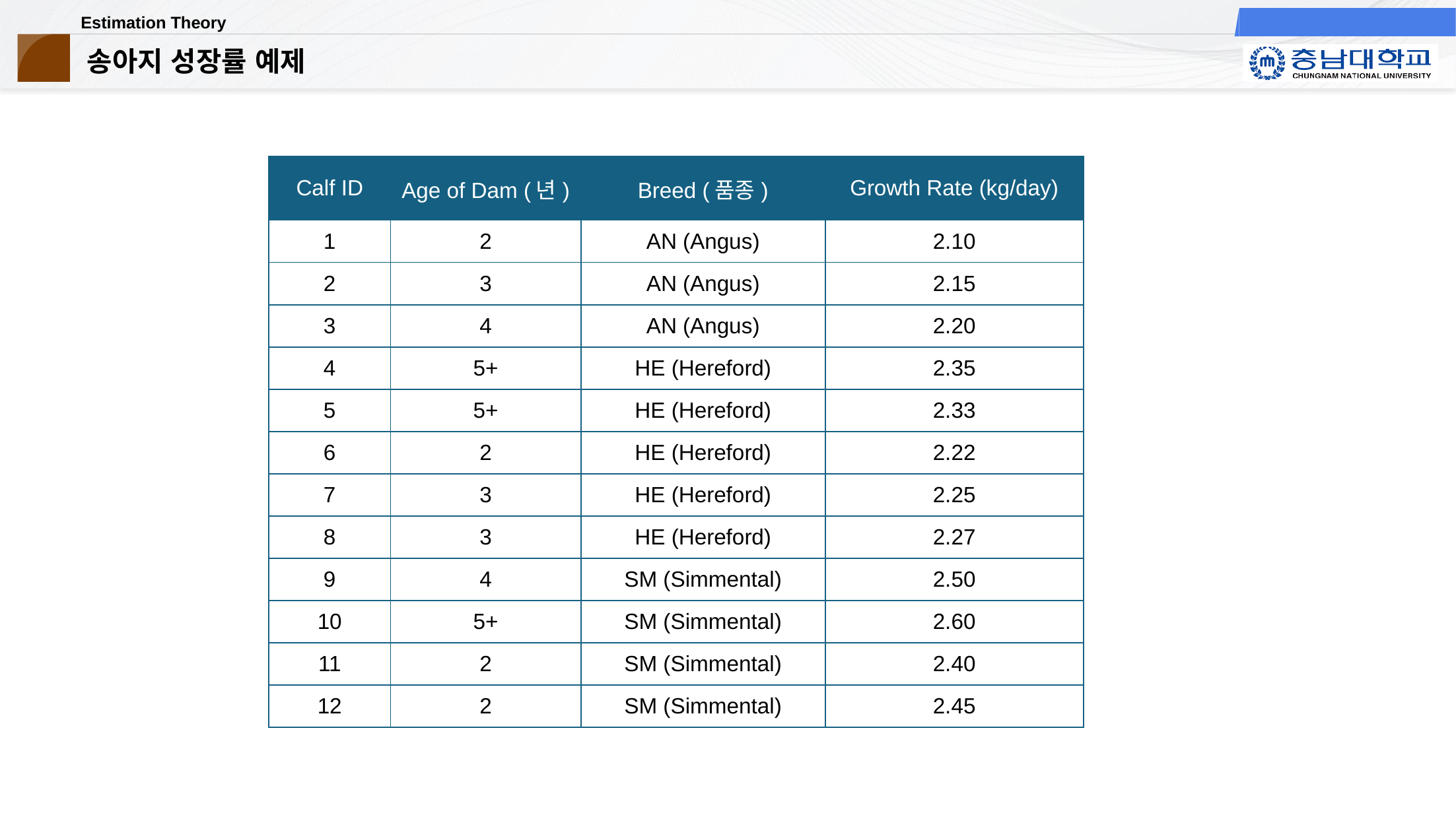

# 송아지 성장률 예제
| Calf ID | Age of Dam (년) | Breed (품종) | Growth Rate (kg/day) |
| --- | --- | --- | --- |
| 1 | 2 | AN (Angus) | 2.10 |
| 2 | 3 | AN (Angus) | 2.15 |
| 3 | 4 | AN (Angus) | 2.20 |
| 4 | 5+ | HE (Hereford) | 2.35 |
| 5 | 5+ | HE (Hereford) | 2.33 |
| 6 | 2 | HE (Hereford) | 2.22 |
| 7 | 3 | HE (Hereford) | 2.25 |
| 8 | 3 | HE (Hereford) | 2.27 |
| 9 | 4 | SM (Simmental) | 2.50 |
| 10 | 5+ | SM (Simmental) | 2.60 |
| 11 | 2 | SM (Simmental) | 2.40 |
| 12 | 2 | SM (Simmental) | 2.45 |